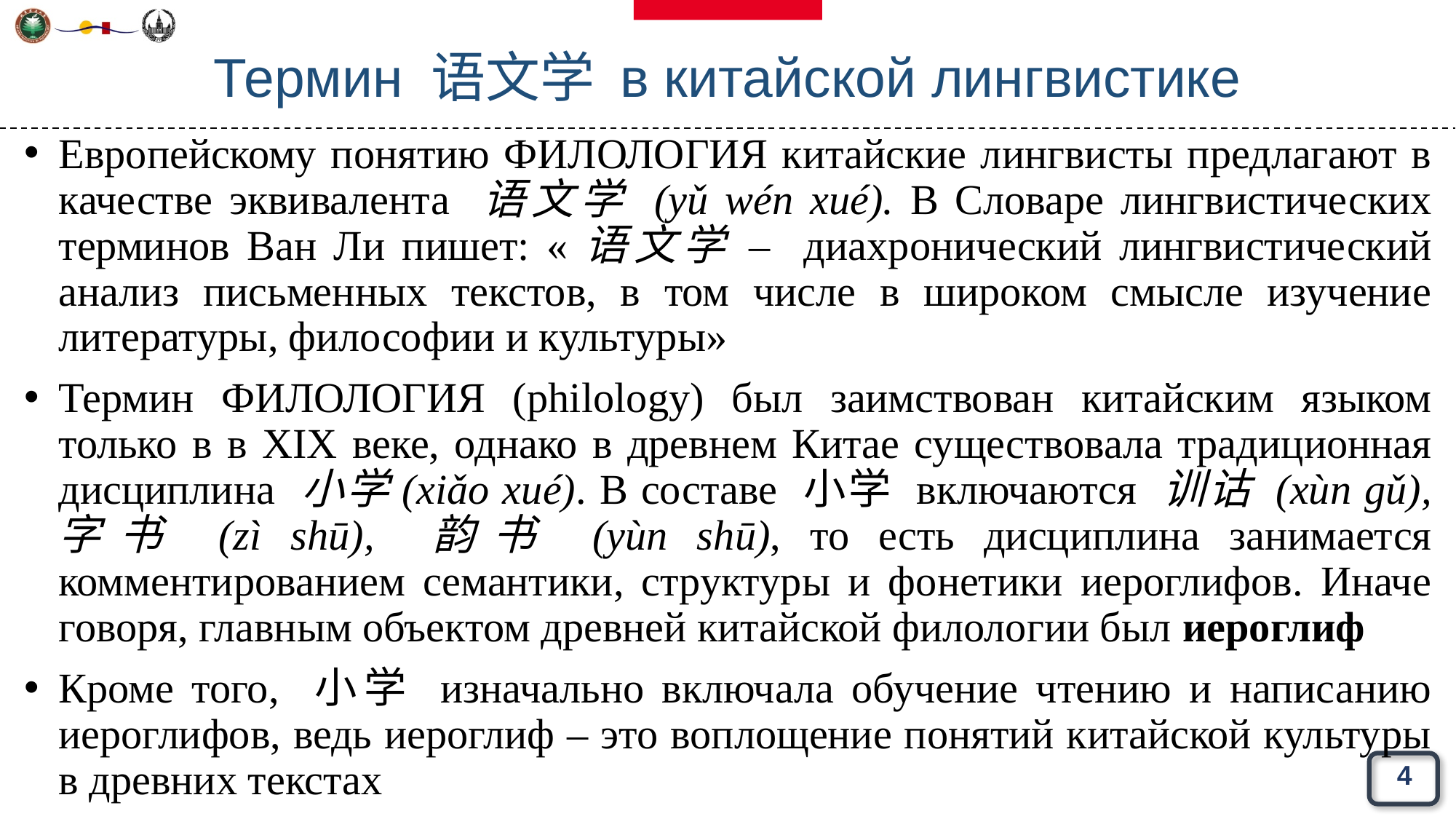

# Термин 语文学 в китайской лингвистике
Европейскому понятию ФИЛОЛОГИЯ китайские лингвисты предлагают в качестве эквивалента 语文学 (yǔ wén xué). В Словаре лингвистических терминов Ван Ли пишет: «语文学 – диахронический лингвистический анализ письменных текстов, в том числе в широком смысле изучение литературы, философии и культуры»
Термин ФИЛОЛОГИЯ (philology) был заимствован китайским языком только в в XIX веке, однако в древнем Китае существовала традиционная дисциплина 小学(xiǎo xué). В составе 小学 включаются 训诂 (xùn gǔ), 字书 (zì shū), 韵书 (yùn shū), то есть дисциплина занимается комментированием семантики, структуры и фонетики иероглифов. Иначе говоря, главным объектом древней китайской филологии был иероглиф
Кроме того, 小学 изначально включала обучение чтению и написанию иероглифов, ведь иероглиф – это воплощение понятий китайской культуры в древних текстах